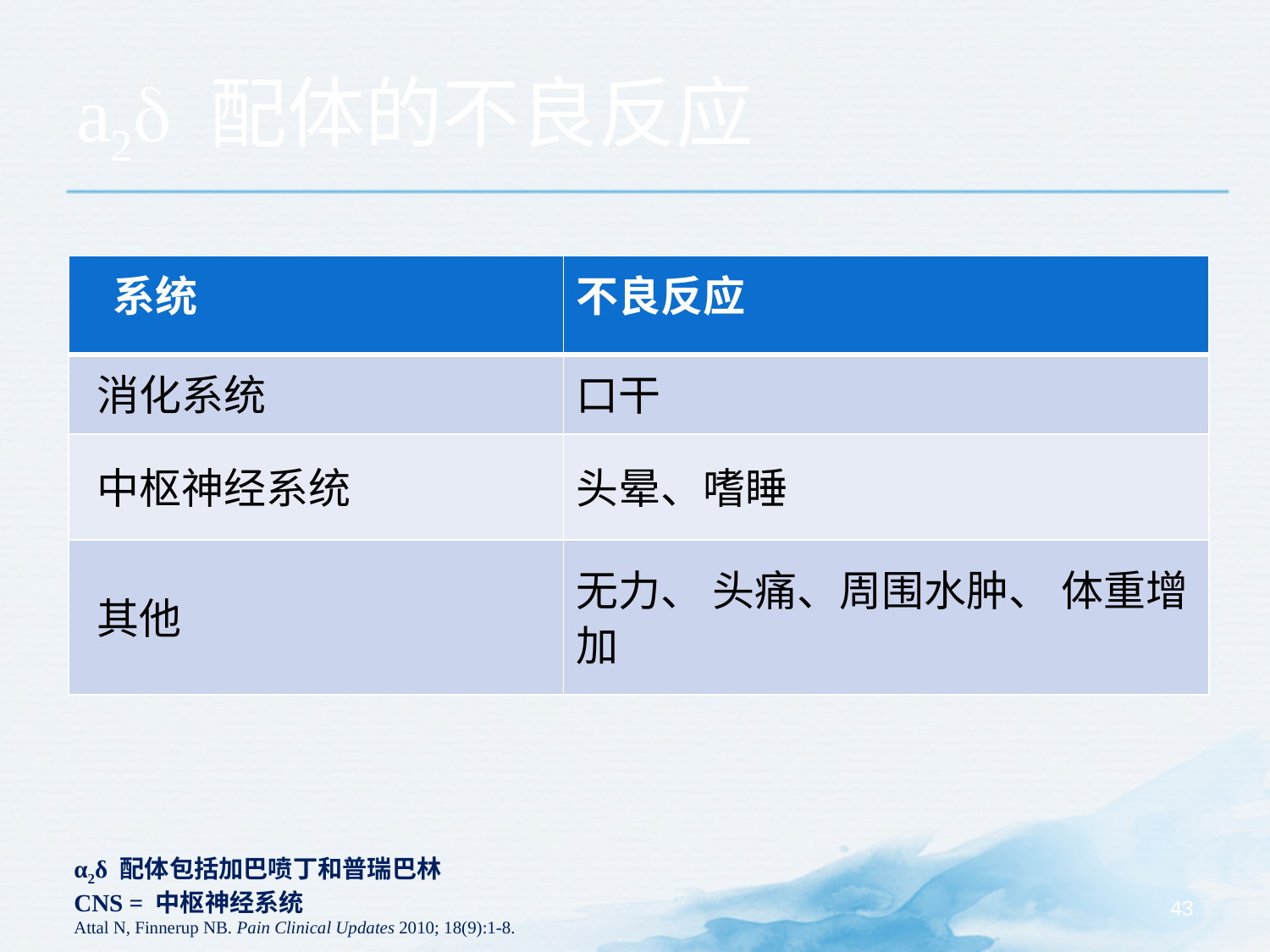

a2δ 配体的不良反应
| 系统 | 不良反应 |
| --- | --- |
| 消化系统 | 口干 |
| 中枢神经系统 | 头晕、嗜睡 |
| 其他 | 无力、 头痛、周围水肿、 体重增加 |
α2δ 配体包括加巴喷丁和普瑞巴林
CNS = 中枢神经系统
Attal N, Finnerup NB. Pain Clinical Updates 2010; 18(9):1-8.
43